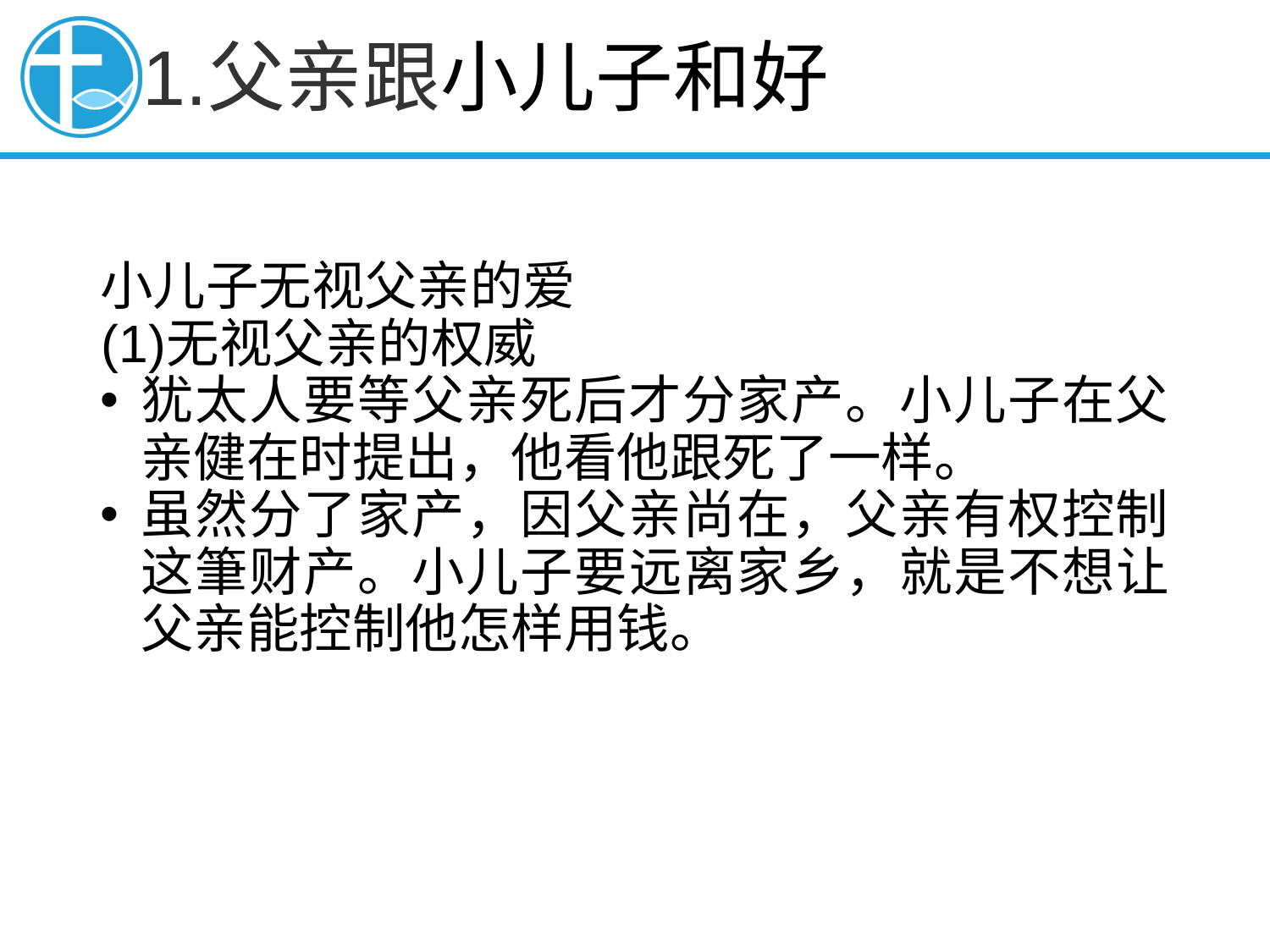

# 父亲跟小儿子和好
小儿子无视父亲的爱
无视父亲的权威
犹太人要等父亲死后才分家产。小儿子在父亲健在时提出，他看他跟死了一样。
虽然分了家产，因父亲尚在，父亲有权控制这筆财产。小儿子要远离家乡，就是不想让父亲能控制他怎样用钱。